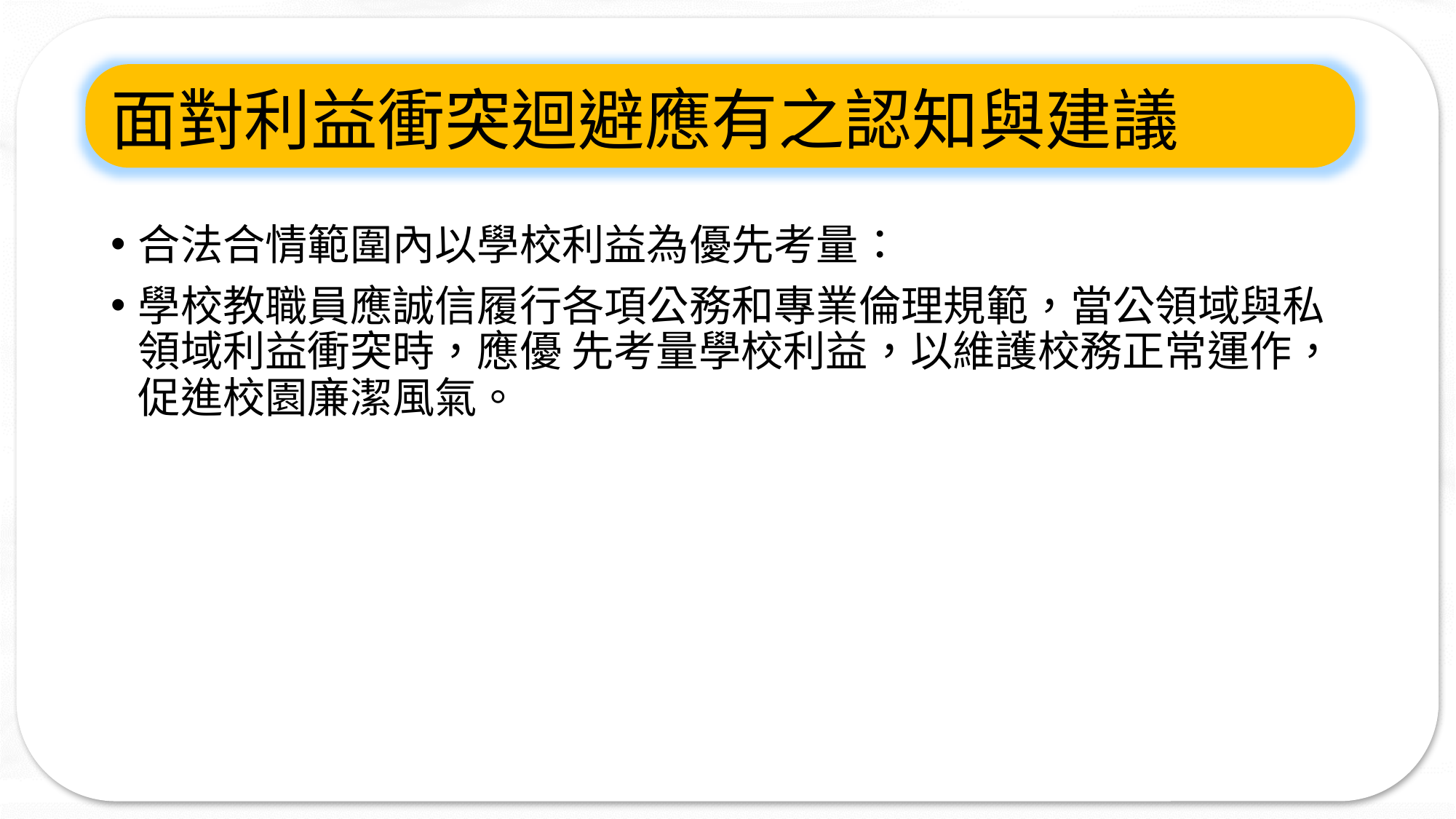

# 面對利益衝突迴避應有之認知與建議

合法合情範圍內以學校利益為優先考量：
學校教職員應誠信履行各項公務和專業倫理規範，當公領域與私領域利益衝突時，應優 先考量學校利益，以維護校務正常運作，促進校園廉潔風氣。